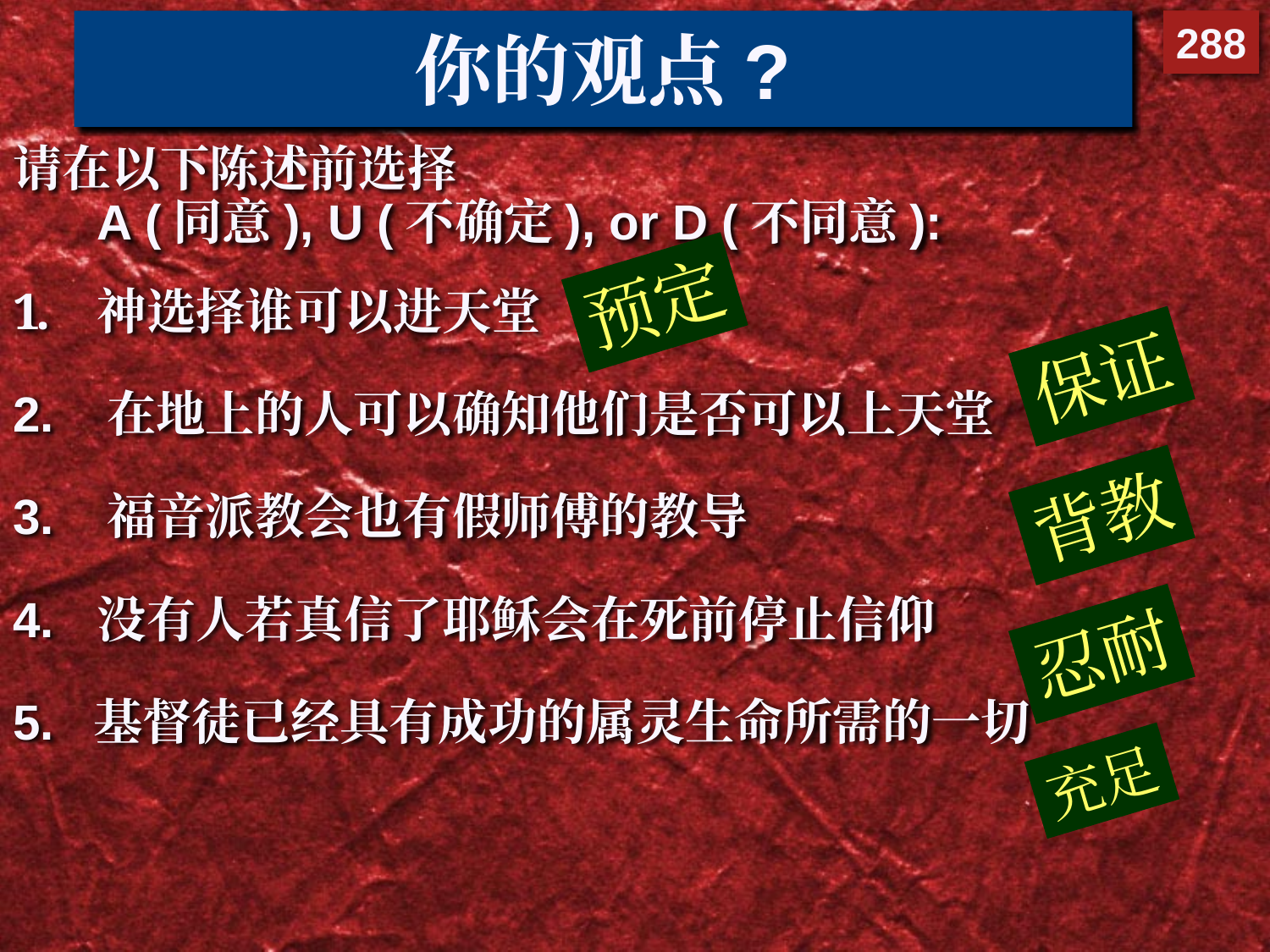

# 你的观点?
288
请在以下陈述前选择
A (同意), U (不确定), or D (不同意):

神选择谁可以进天堂

2.   在地上的人可以确知他们是否可以上天堂

3.   福音派教会也有假师傅的教导

4. 	没有人若真信了耶稣会在死前停止信仰

5.  基督徒已经具有成功的属灵生命所需的一切
预定
保证
背教
忍耐
充足